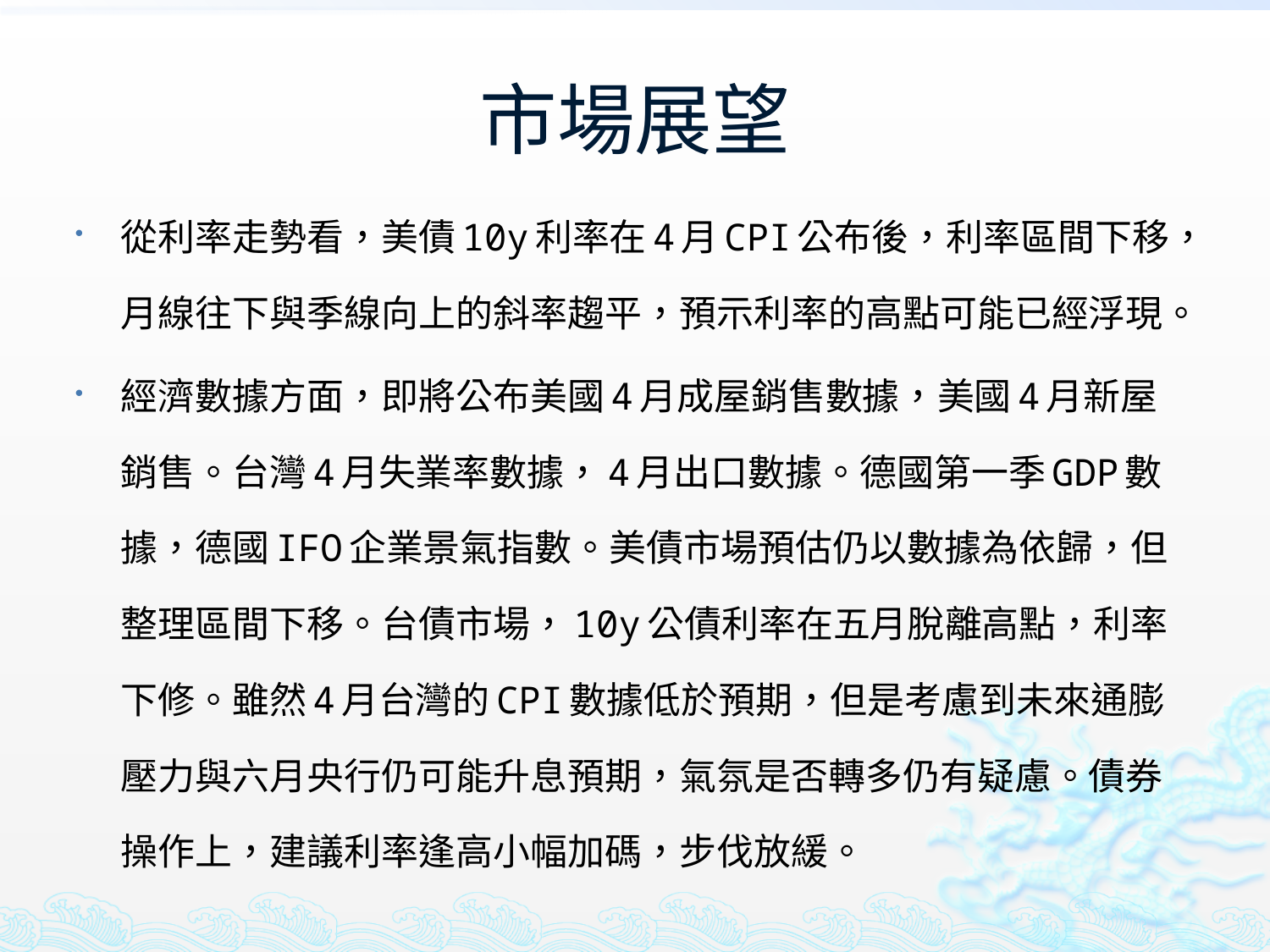

# 市場展望
從利率走勢看，美債10y利率在4月CPI公布後，利率區間下移，月線往下與季線向上的斜率趨平，預示利率的高點可能已經浮現。
經濟數據方面，即將公布美國4月成屋銷售數據，美國4月新屋銷售。台灣4月失業率數據，4月出口數據。德國第一季GDP數據，德國IFO企業景氣指數。美債市場預估仍以數據為依歸，但整理區間下移。台債市場，10y公債利率在五月脫離高點，利率下修。雖然4月台灣的CPI數據低於預期，但是考慮到未來通膨壓力與六月央行仍可能升息預期，氣氛是否轉多仍有疑慮。債券操作上，建議利率逢高小幅加碼，步伐放緩。